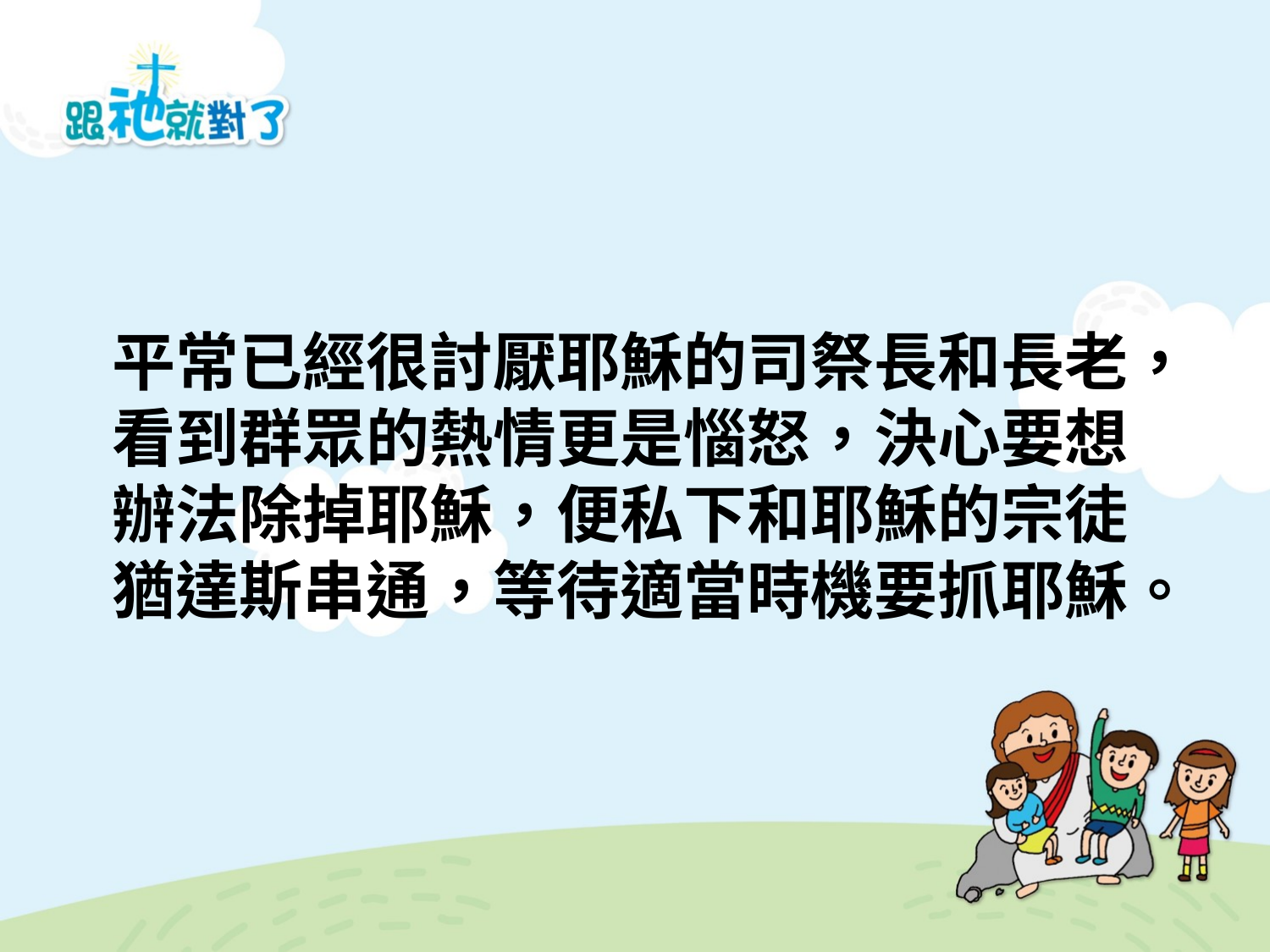

平常已經很討厭耶穌的司祭長和長老，看到群眾的熱情更是惱怒，決心要想辦法除掉耶穌，便私下和耶穌的宗徒猶達斯串通，等待適當時機要抓耶穌。